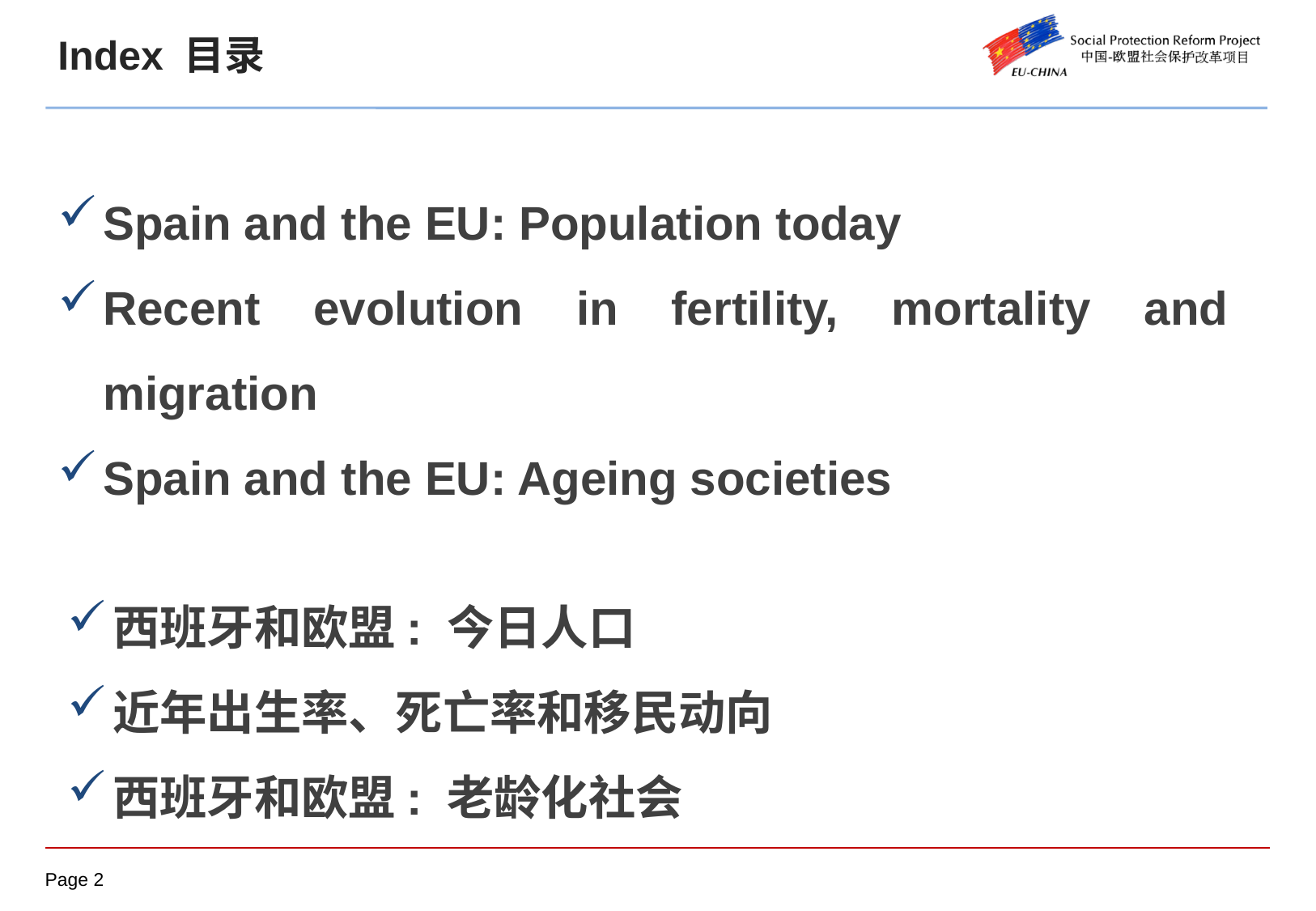

Index 目录
Spain and the EU: Population today
Recent evolution in fertility, mortality and migration
Spain and the EU: Ageing societies
西班牙和欧盟: 今日人口
近年出生率、死亡率和移民动向
西班牙和欧盟: 老龄化社会